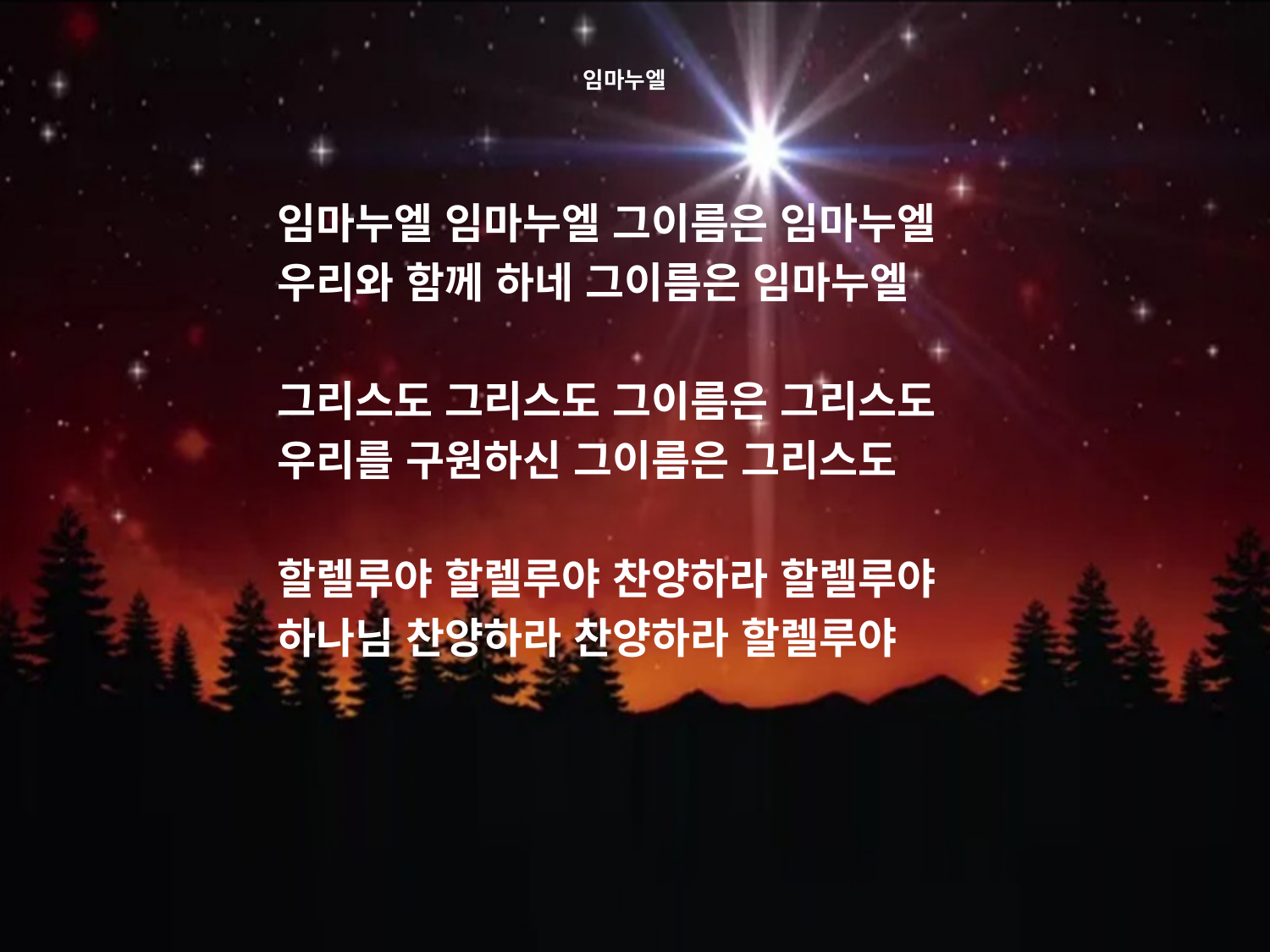

# 임마누엘
임마누엘 임마누엘 그이름은 임마누엘
우리와 함께 하네 그이름은 임마누엘

그리스도 그리스도 그이름은 그리스도
우리를 구원하신 그이름은 그리스도

할렐루야 할렐루야 찬양하라 할렐루야
하나님 찬양하라 찬양하라 할렐루야